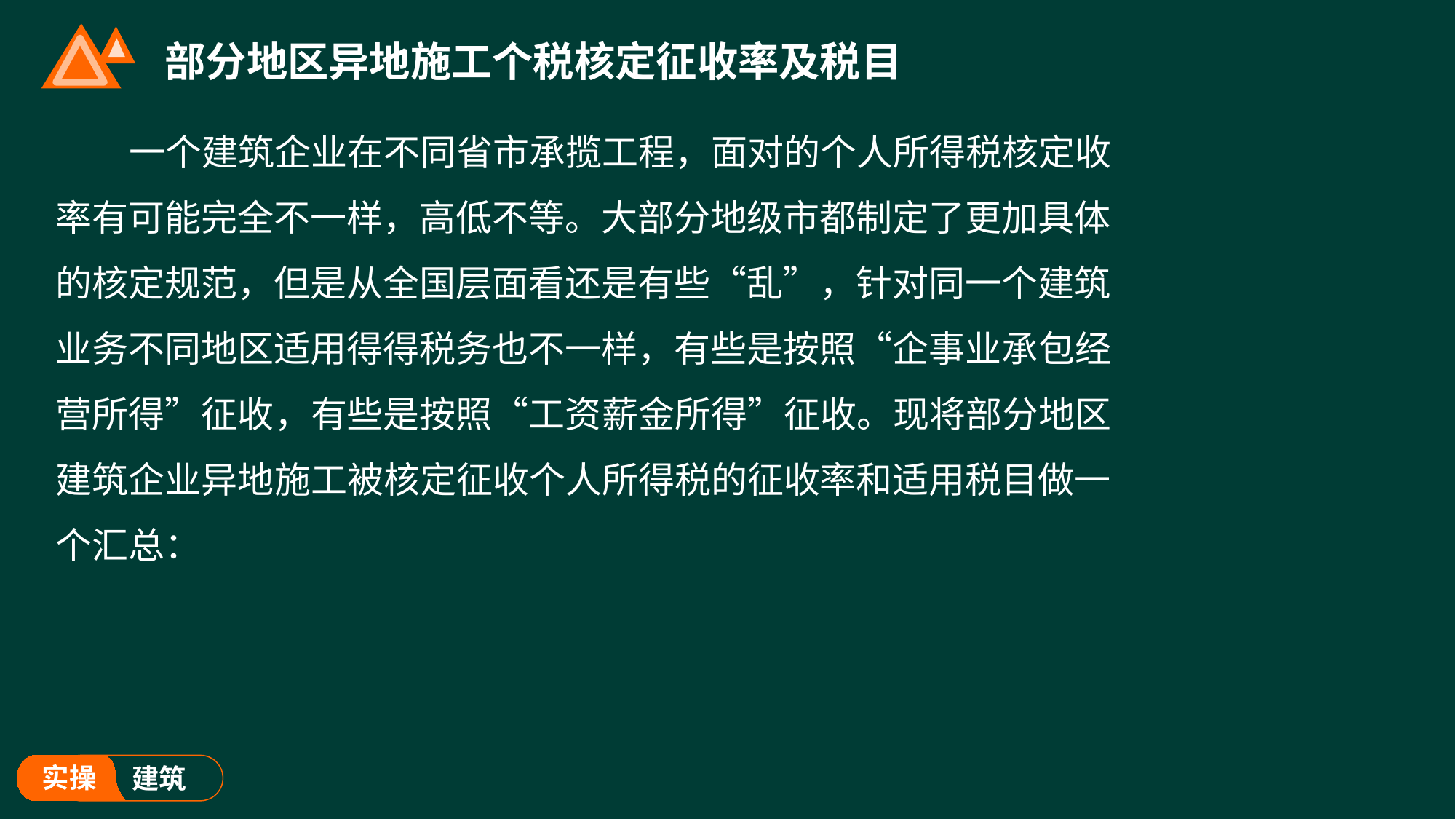

# 部分地区异地施工个税核定征收率及税目
一个建筑企业在不同省市承揽工程，面对的个人所得税核定收率有可能完全不一样，高低不等。大部分地级市都制定了更加具体的核定规范，但是从全国层面看还是有些“乱”，针对同一个建筑业务不同地区适用得得税务也不一样，有些是按照“企事业承包经营所得”征收，有些是按照“工资薪金所得”征收。现将部分地区建筑企业异地施工被核定征收个人所得税的征收率和适用税目做一个汇总：